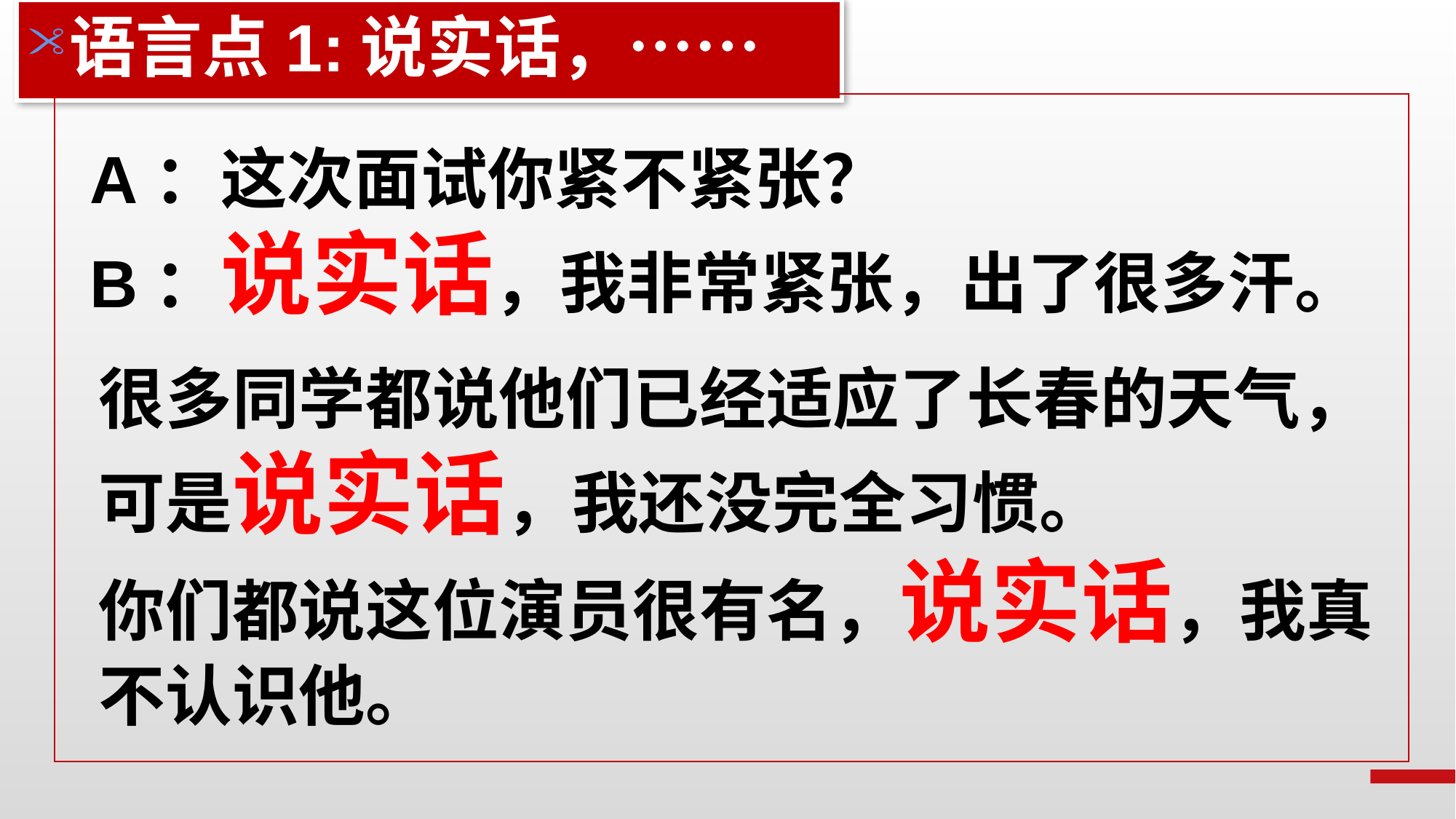

语言点1:说实话，……

A：这次面试你紧不紧张？
B：说实话，我非常紧张，出了很多汗。
很多同学都说他们已经适应了长春的天气，可是说实话，我还没完全习惯。
你们都说这位演员很有名，说实话，我真不认识他。